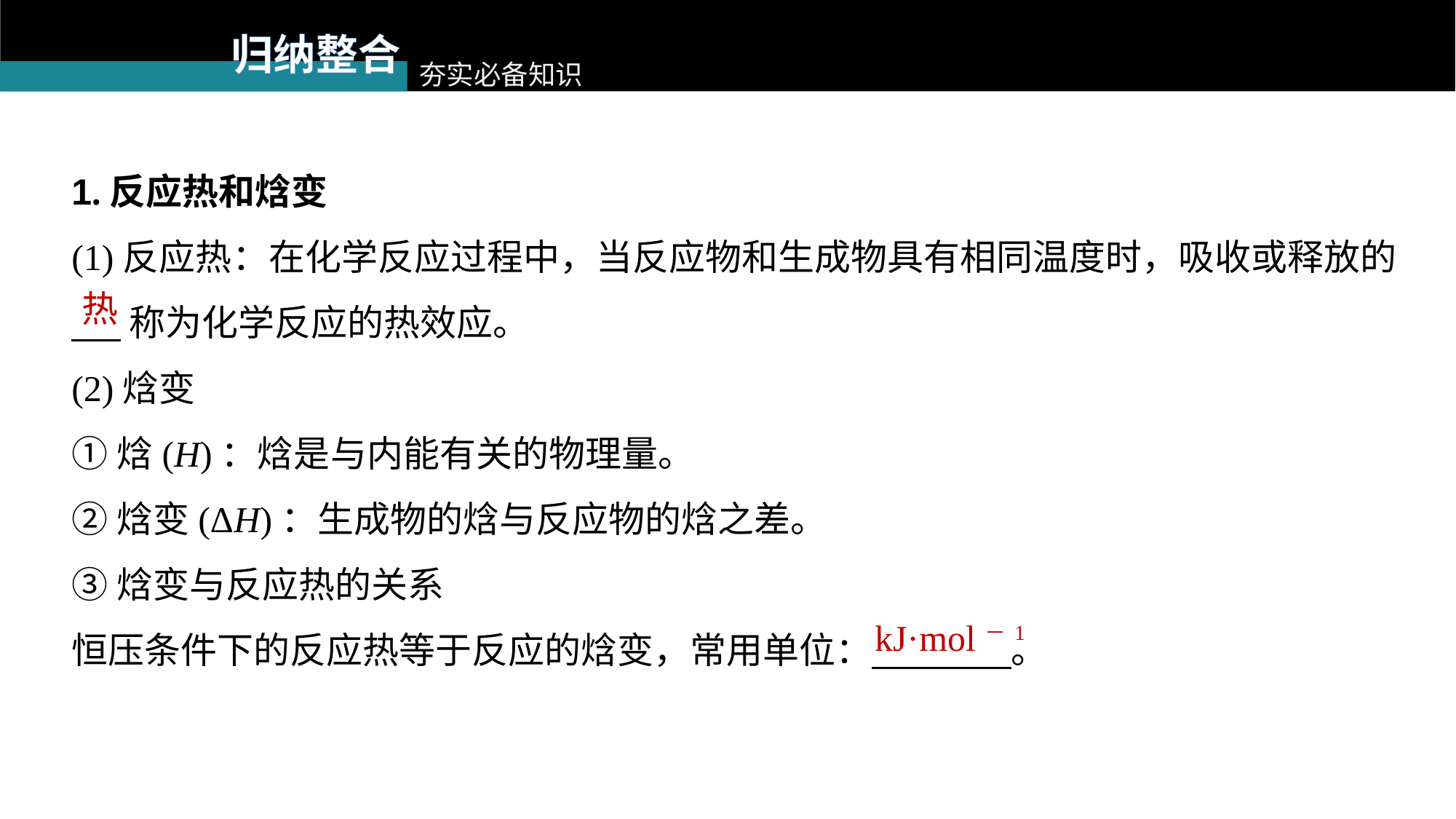

归纳整合
夯实必备知识

1.反应热和焓变
(1)反应热：在化学反应过程中，当反应物和生成物具有相同温度时，吸收或释放的
      称为化学反应的热效应。
(2)焓变
①焓(H)：焓是与内能有关的物理量。
②焓变(ΔH)：生成物的焓与反应物的焓之差。
③焓变与反应热的关系
恒压条件下的反应热等于反应的焓变，常用单位：                 。
热
kJ·mol－1